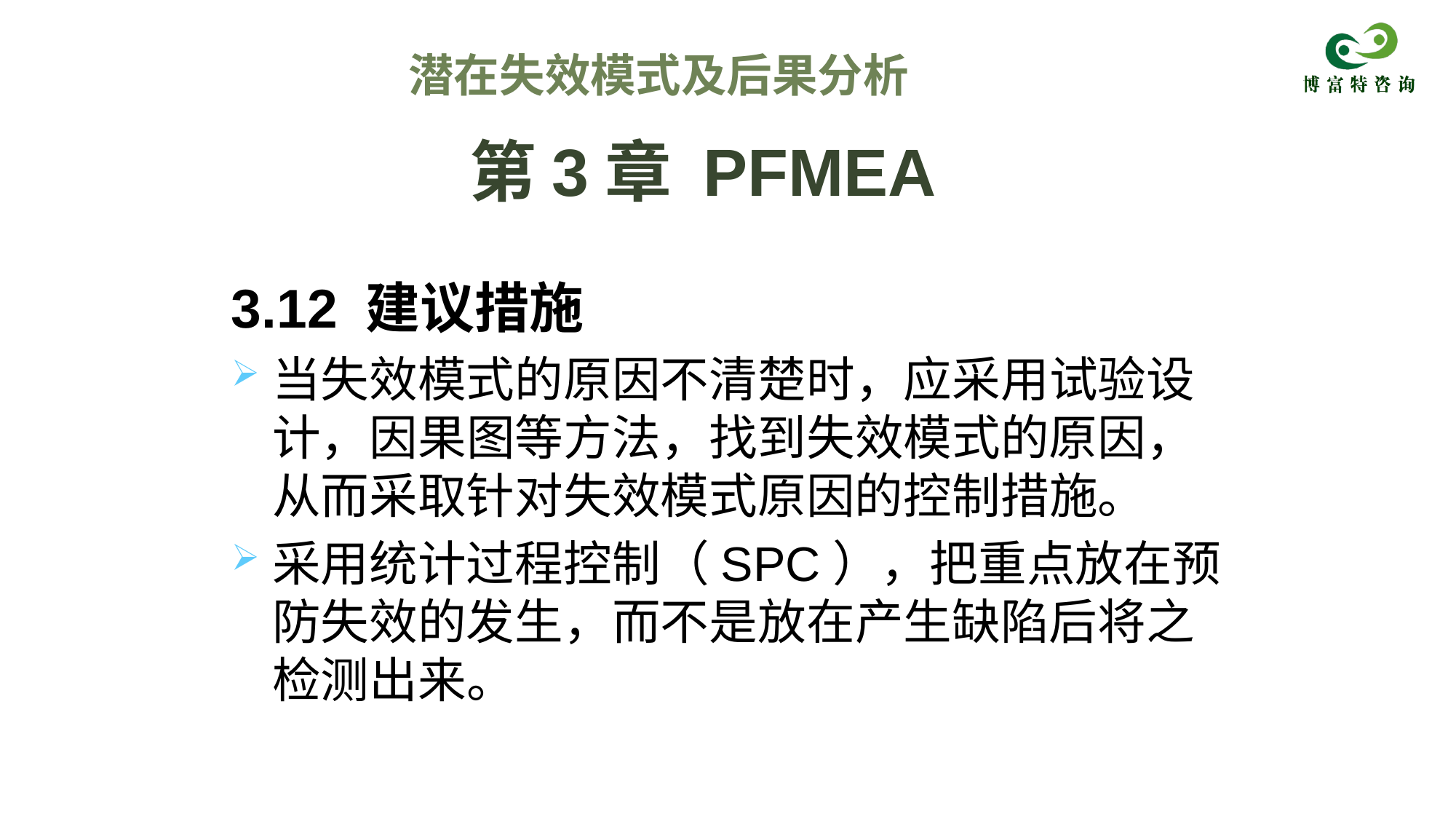

潜在失效模式及后果分析
# 第3章 PFMEA
3.12 建议措施
当失效模式的原因不清楚时，应采用试验设计，因果图等方法，找到失效模式的原因，从而采取针对失效模式原因的控制措施。
采用统计过程控制（SPC），把重点放在预防失效的发生，而不是放在产生缺陷后将之检测出来。
73